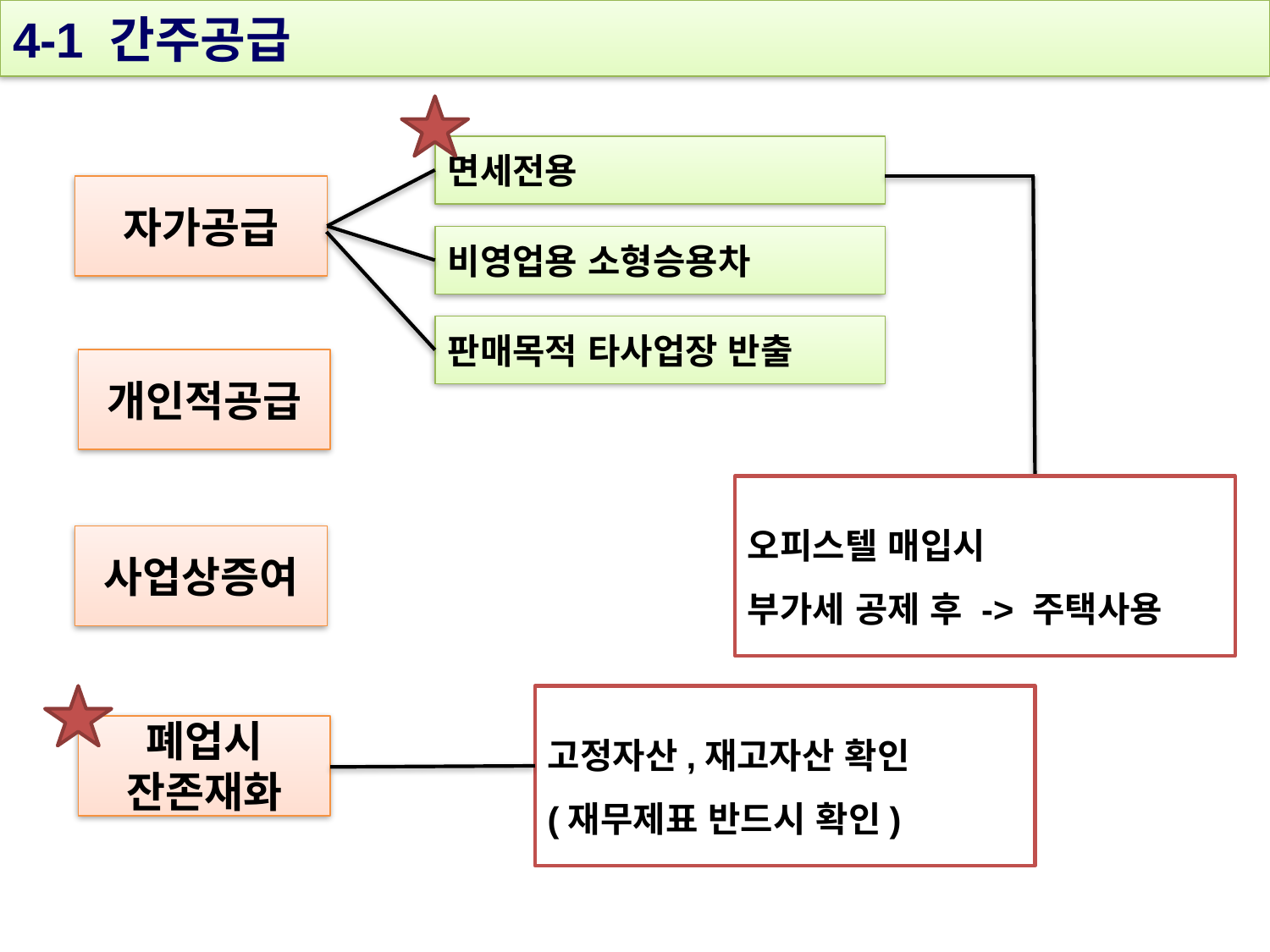

4-1 간주공급

면세전용
자가공급
비영업용 소형승용차
판매목적 타사업장 반출
개인적공급
오피스텔 매입시
부가세 공제 후 -> 주택사용
사업상증여

고정자산,재고자산 확인
(재무제표 반드시 확인)
폐업시
잔존재화